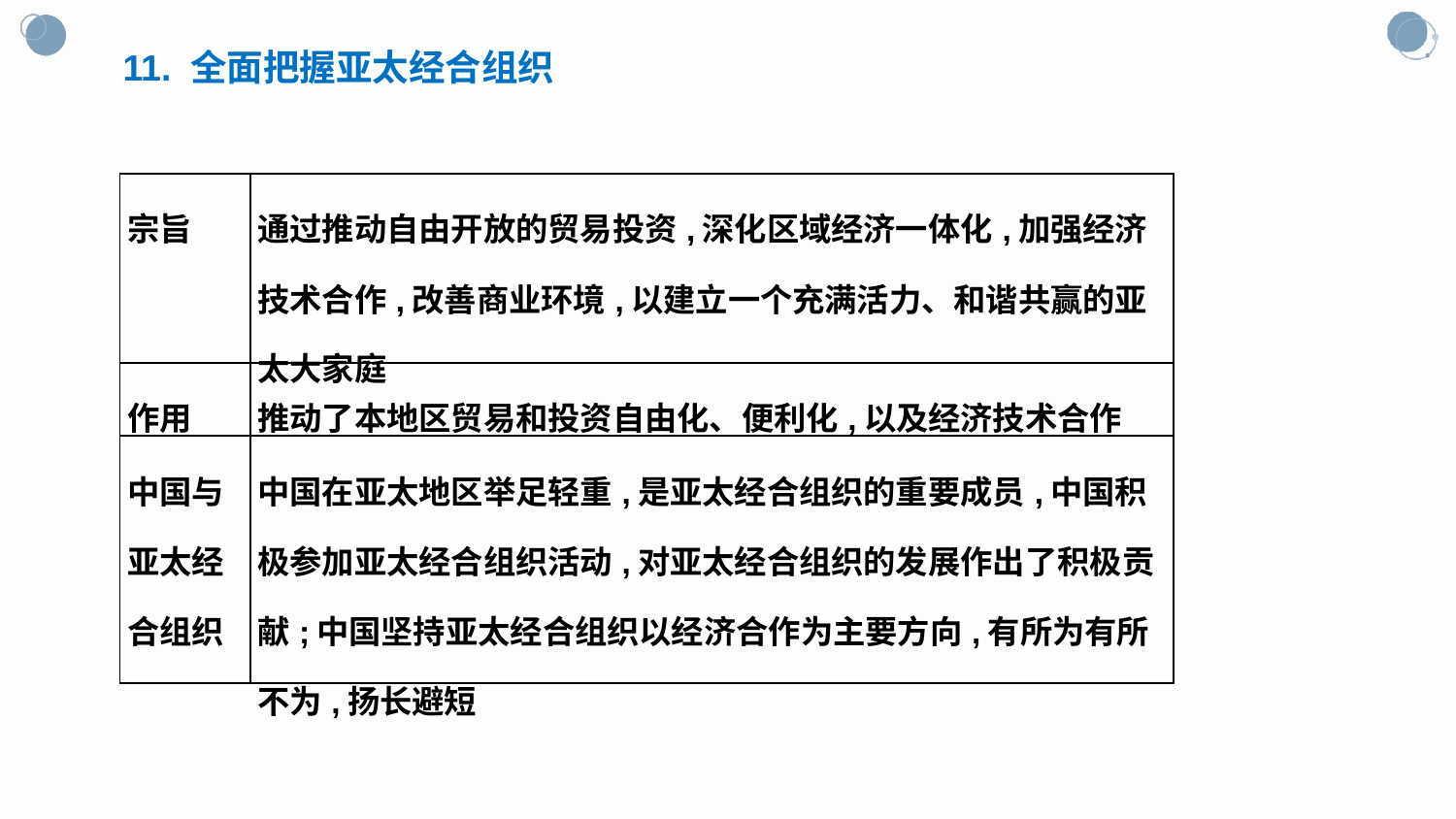

11. 全面把握亚太经合组织
| 宗旨 | 通过推动自由开放的贸易投资,深化区域经济一体化,加强经济技术合作,改善商业环境,以建立一个充满活力、和谐共赢的亚太大家庭 |
| --- | --- |
| 作用 | 推动了本地区贸易和投资自由化、便利化,以及经济技术合作 |
| 中国与 亚太经 合组织 | 中国在亚太地区举足轻重,是亚太经合组织的重要成员,中国积极参加亚太经合组织活动,对亚太经合组织的发展作出了积极贡献;中国坚持亚太经合组织以经济合作为主要方向,有所为有所不为,扬长避短 |